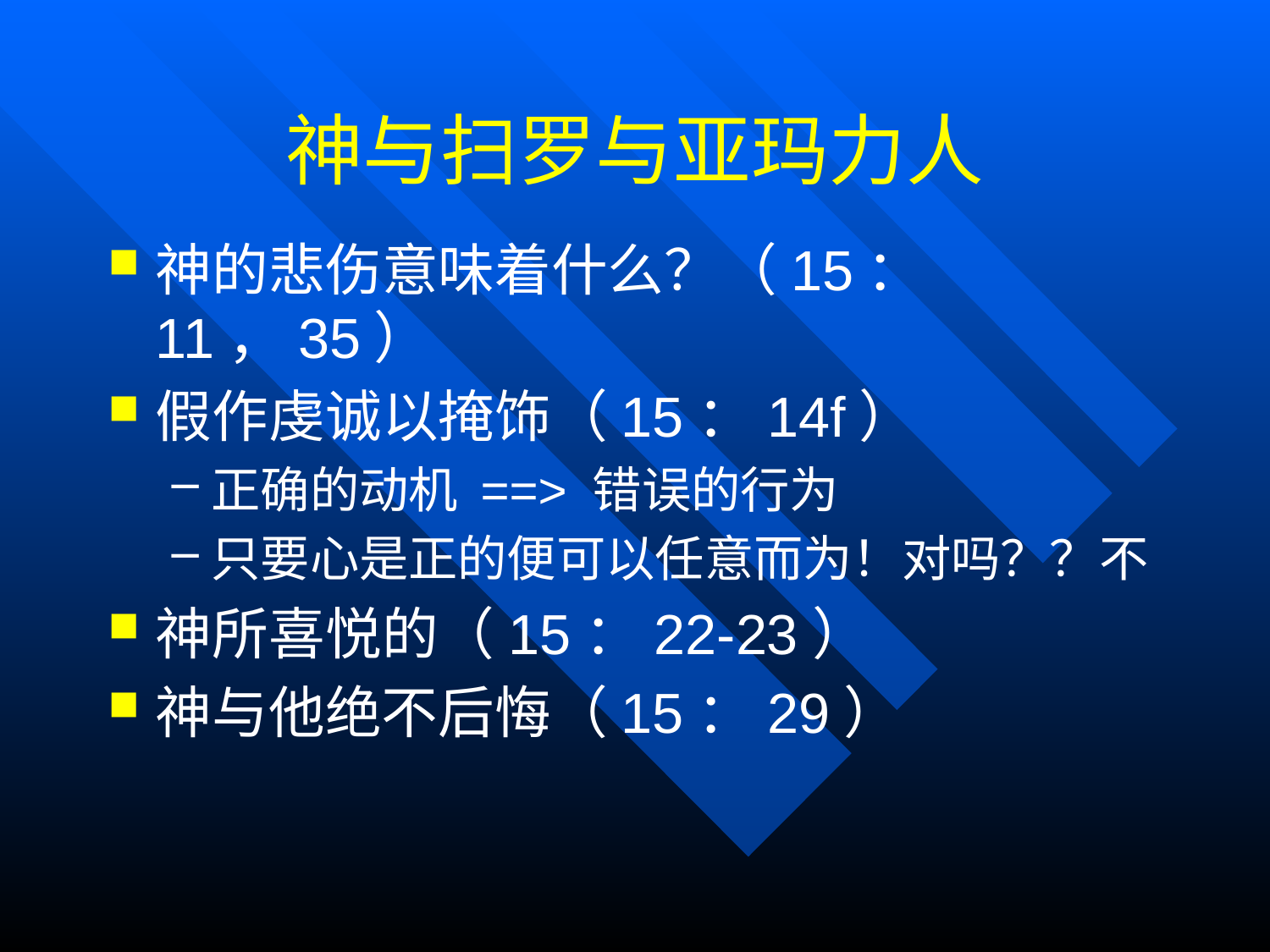

# 神与扫罗与亚玛力人
神的悲伤意味着什么？（15：11，35）
假作虔诚以掩饰（15：14f）
正确的动机 ==> 错误的行为
只要心是正的便可以任意而为！对吗？？不
神所喜悦的（15：22-23）
神与他绝不后悔（15：29）